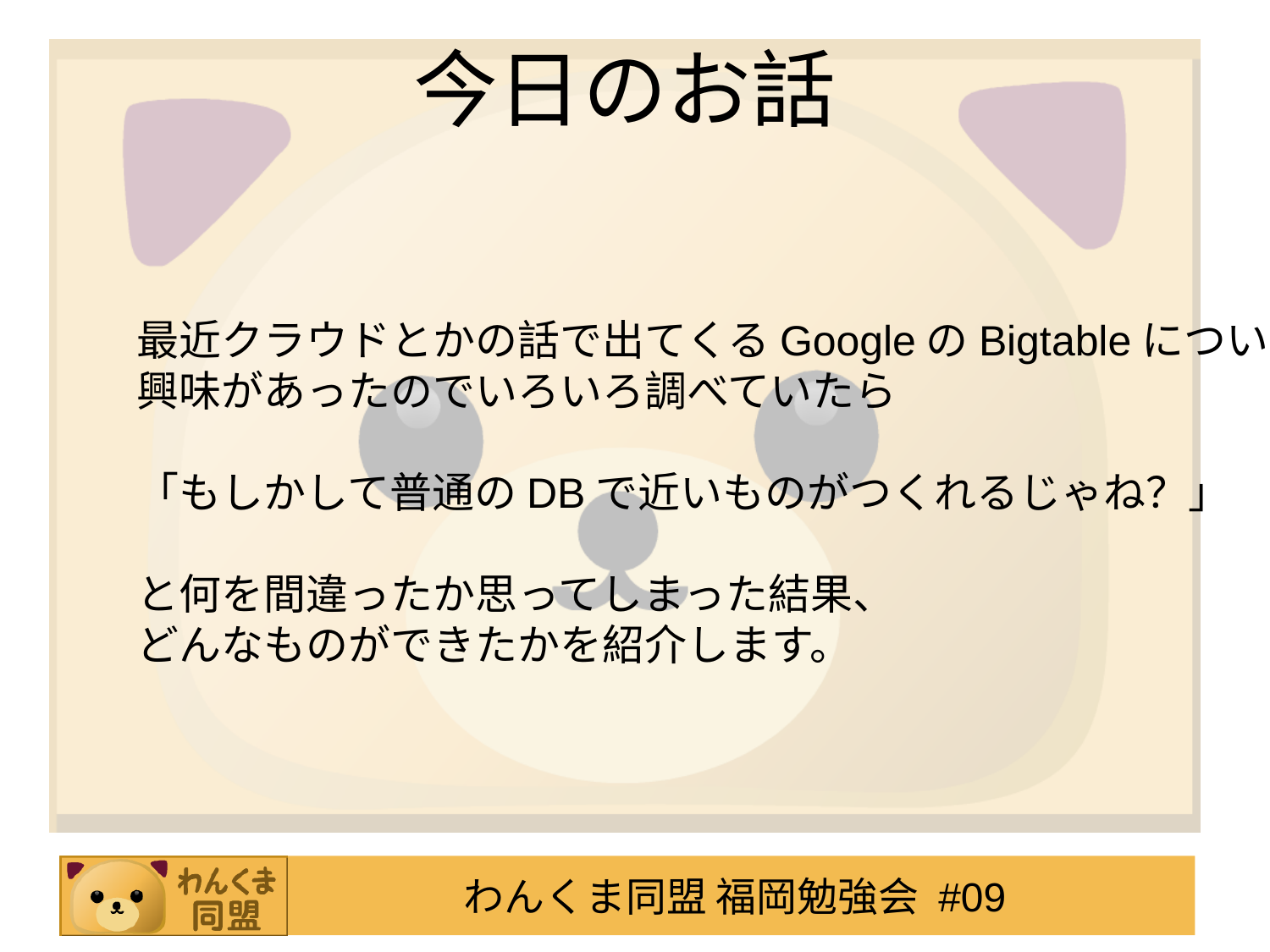

# 今日のお話
最近クラウドとかの話で出てくるGoogleのBigtableについて
興味があったのでいろいろ調べていたら

「もしかして普通のDBで近いものがつくれるじゃね？」

と何を間違ったか思ってしまった結果、
どんなものができたかを紹介します。